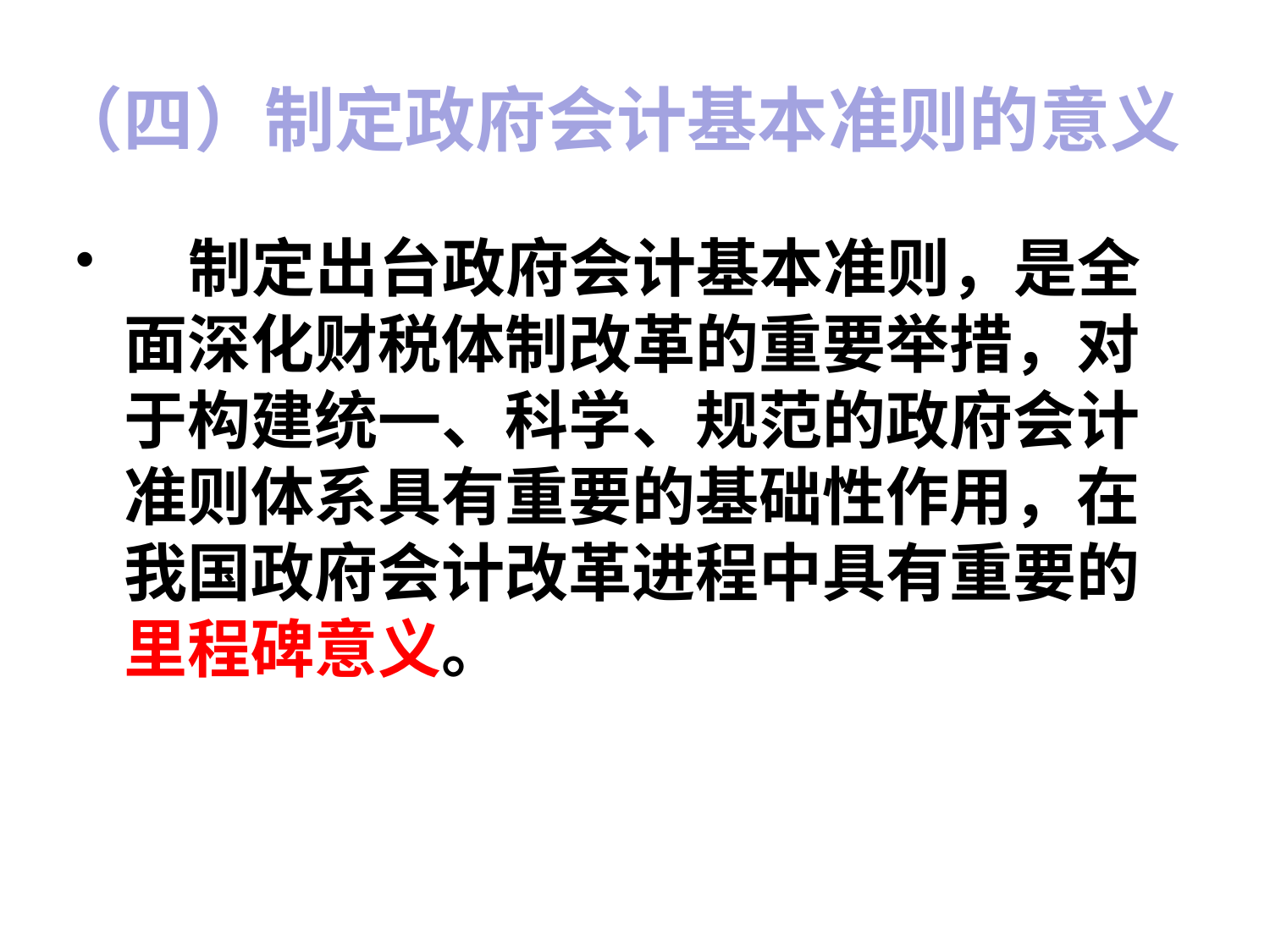

# （四）制定政府会计基本准则的意义
    制定出台政府会计基本准则，是全面深化财税体制改革的重要举措，对于构建统一、科学、规范的政府会计准则体系具有重要的基础性作用，在我国政府会计改革进程中具有重要的里程碑意义。